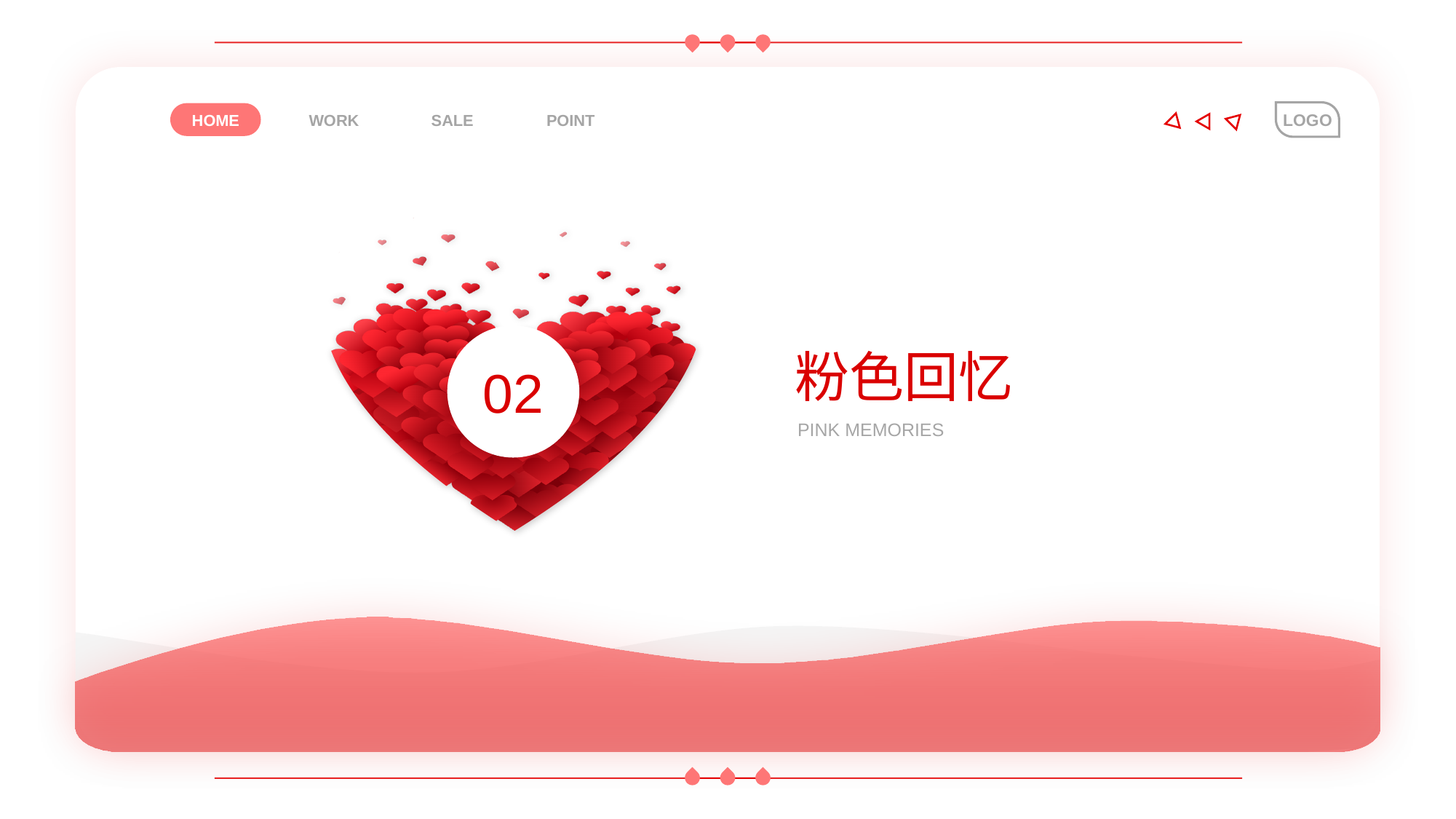

BY YUSHEN

LOGO

HOME
WORK
SALE
POINT

02
粉色回忆
PINK MEMORIES